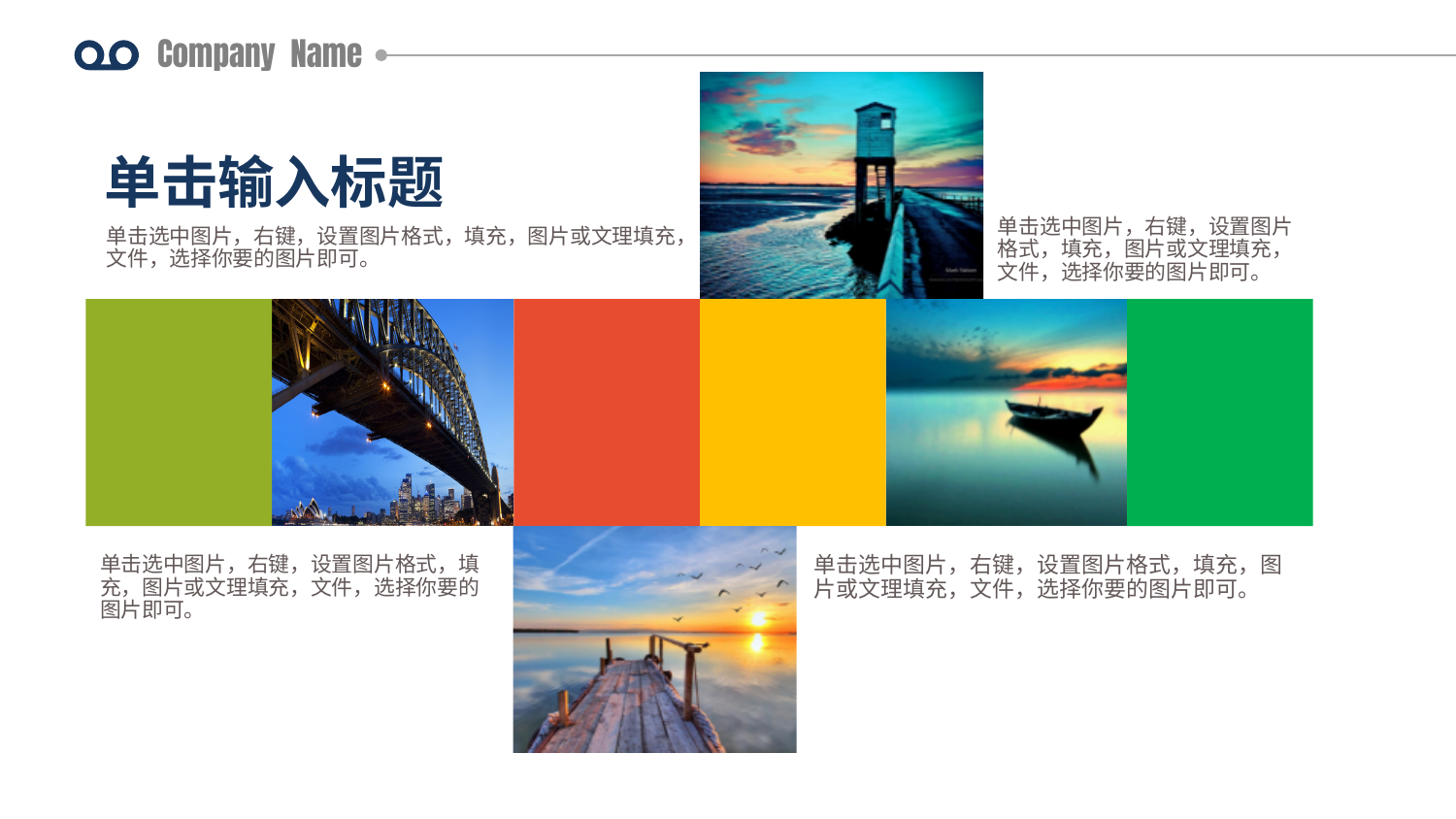

Company  Name

单击输入标题
单击选中图片，右键，设置图片格式，填充，图片或文理填充，文件，选择你要的图片即可。
单击选中图片，右键，设置图片格式，填充，图片或文理填充，文件，选择你要的图片即可。

单击选中图片，右键，设置图片格式，填充，图片或文理填充，文件，选择你要的图片即可。
单击选中图片，右键，设置图片格式，填充，图片或文理填充，文件，选择你要的图片即可。